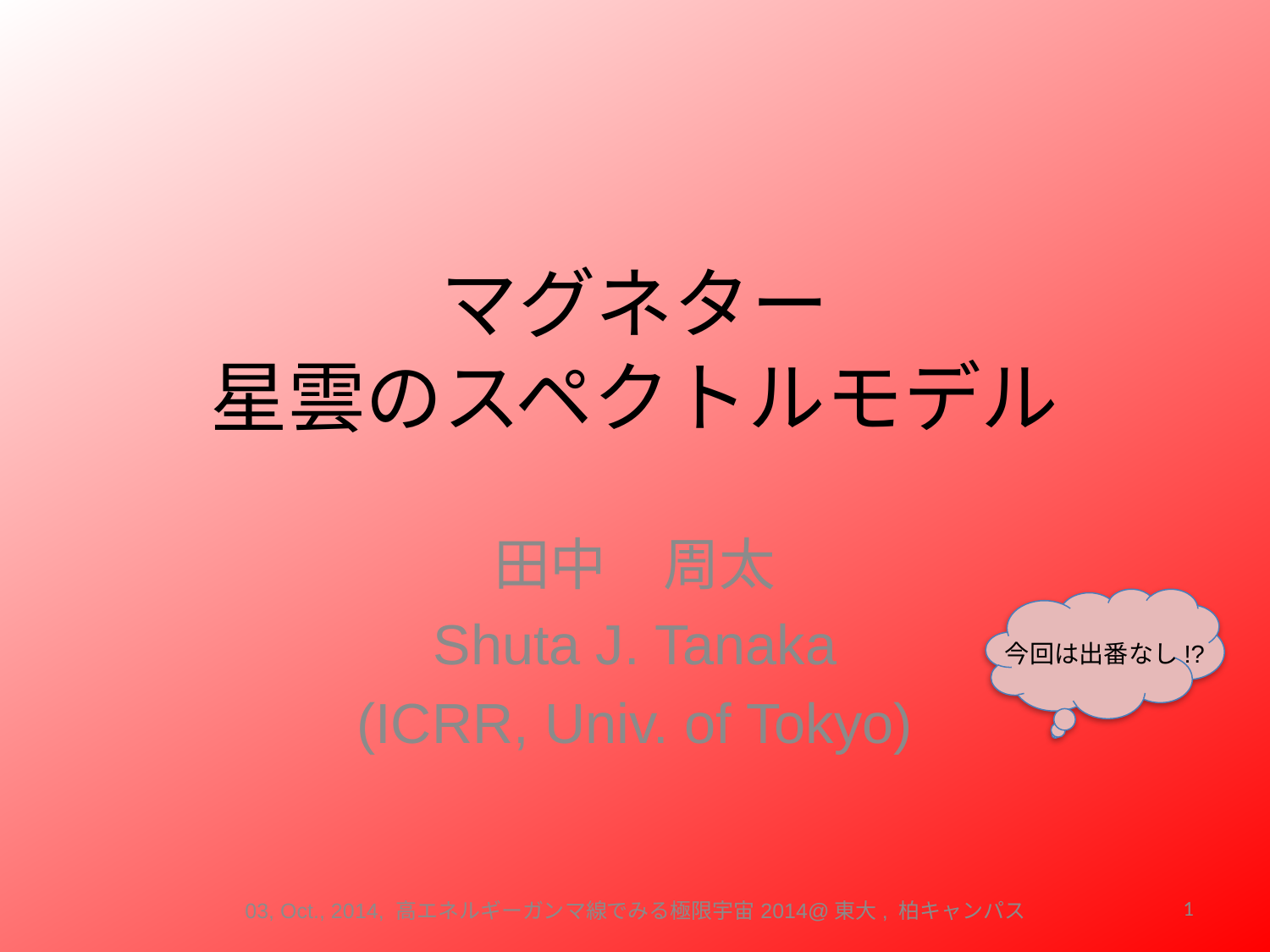

# マグネター 星雲のスペクトルモデル
田中　周太
Shuta J. Tanaka
(ICRR, Univ. of Tokyo)

今回は出番なし!?
1
03, Oct., 2014, 高エネルギーガンマ線でみる極限宇宙2014@東大, 柏キャンパス